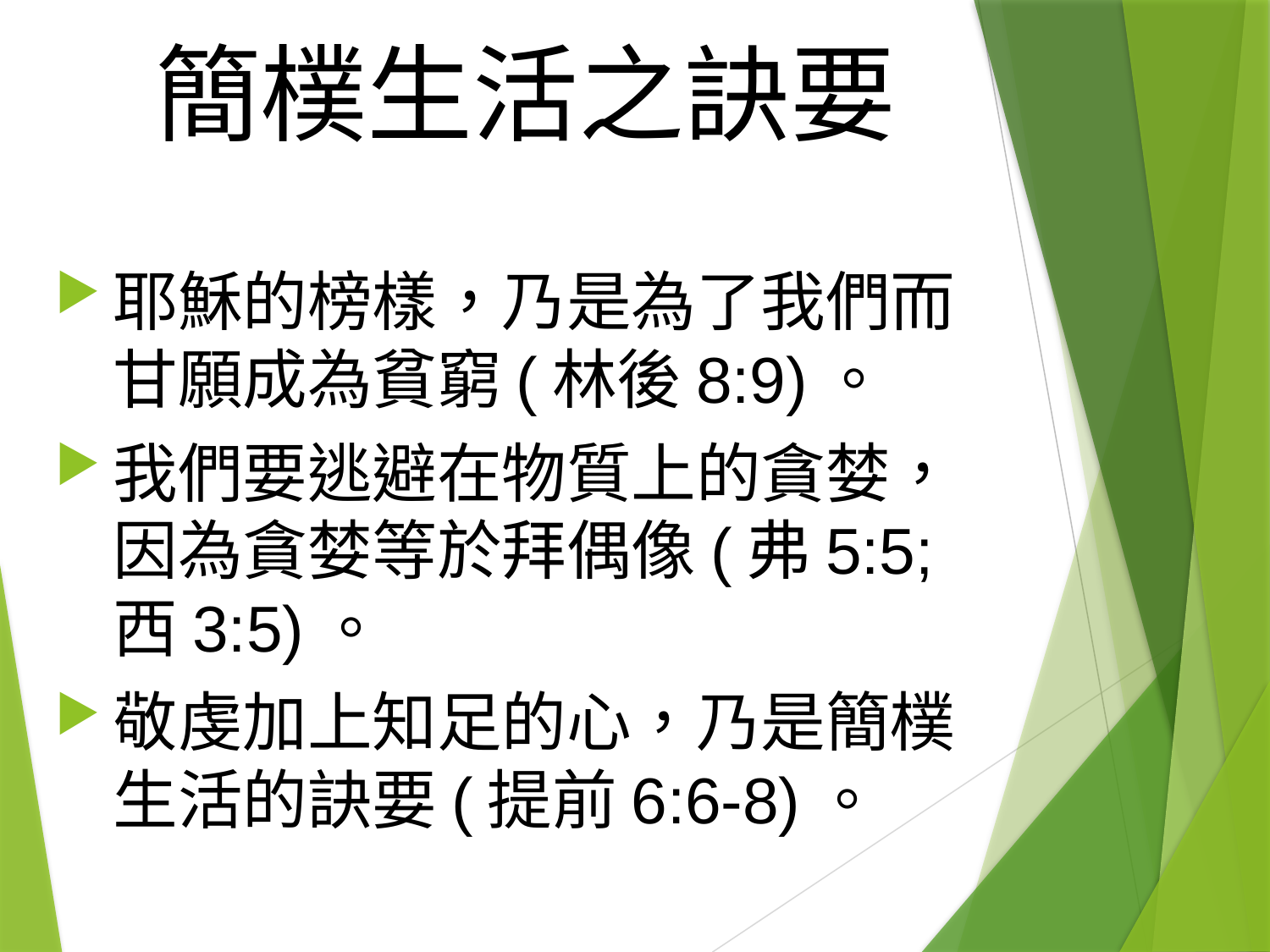

# 簡樸生活之訣要
耶穌的榜樣，乃是為了我們而甘願成為貧窮(林後8:9)。
我們要逃避在物質上的貪婪，因為貪婪等於拜偶像(弗5:5; 西3:5)。
敬虔加上知足的心，乃是簡樸生活的訣要(提前6:6-8)。